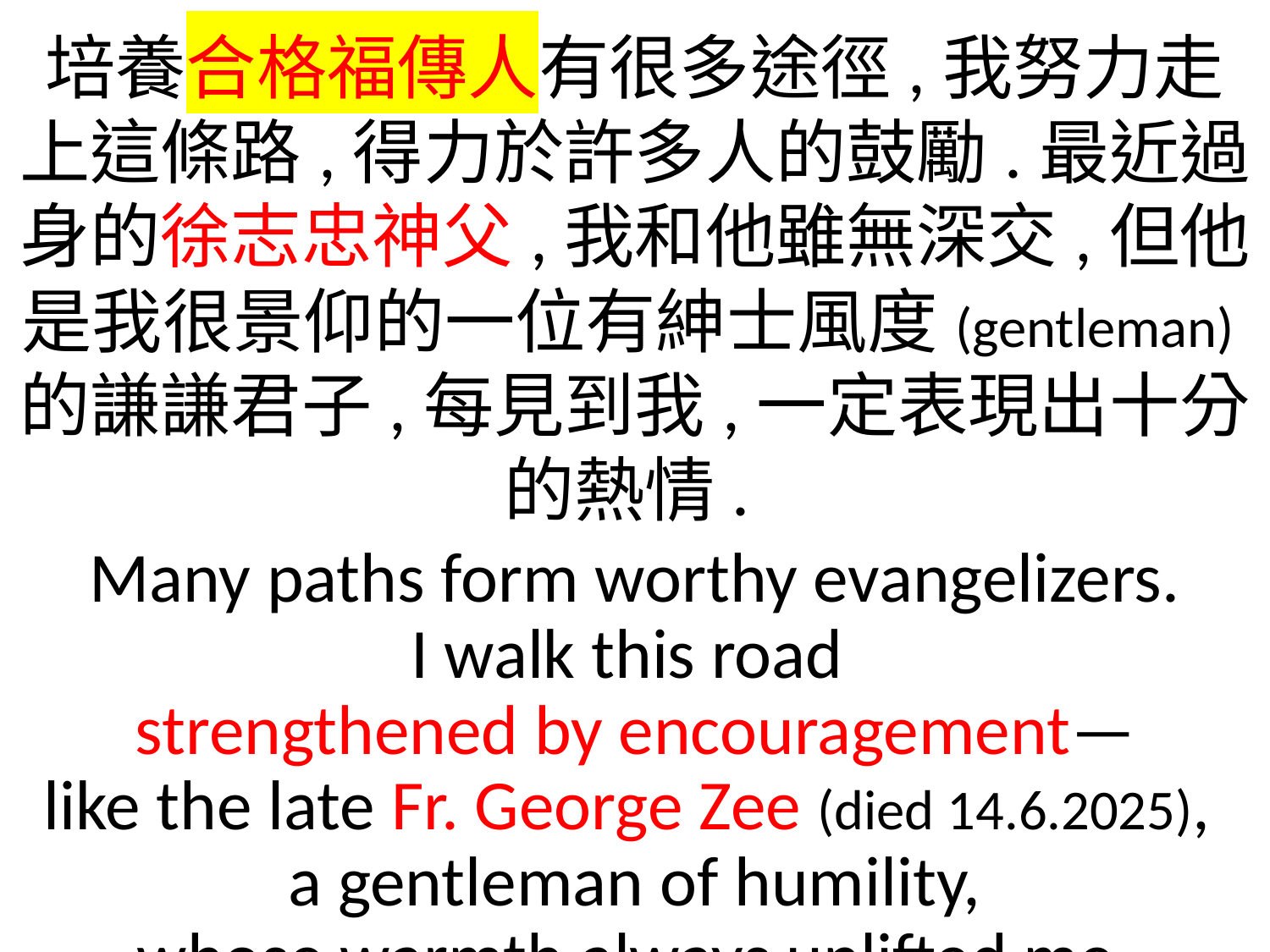

培養合格福傳人有很多途徑,我努力走上這條路,得力於許多人的鼓勵.最近過身的徐志忠神父,我和他雖無深交,但他是我很景仰的一位有紳士風度(gentleman)的謙謙君子,每見到我,一定表現出十分的熱情.
Many paths form worthy evangelizers.
I walk this road
strengthened by encouragement—
like the late Fr. George Zee (died 14.6.2025),
a gentleman of humility,
whose warmth always uplifted me,